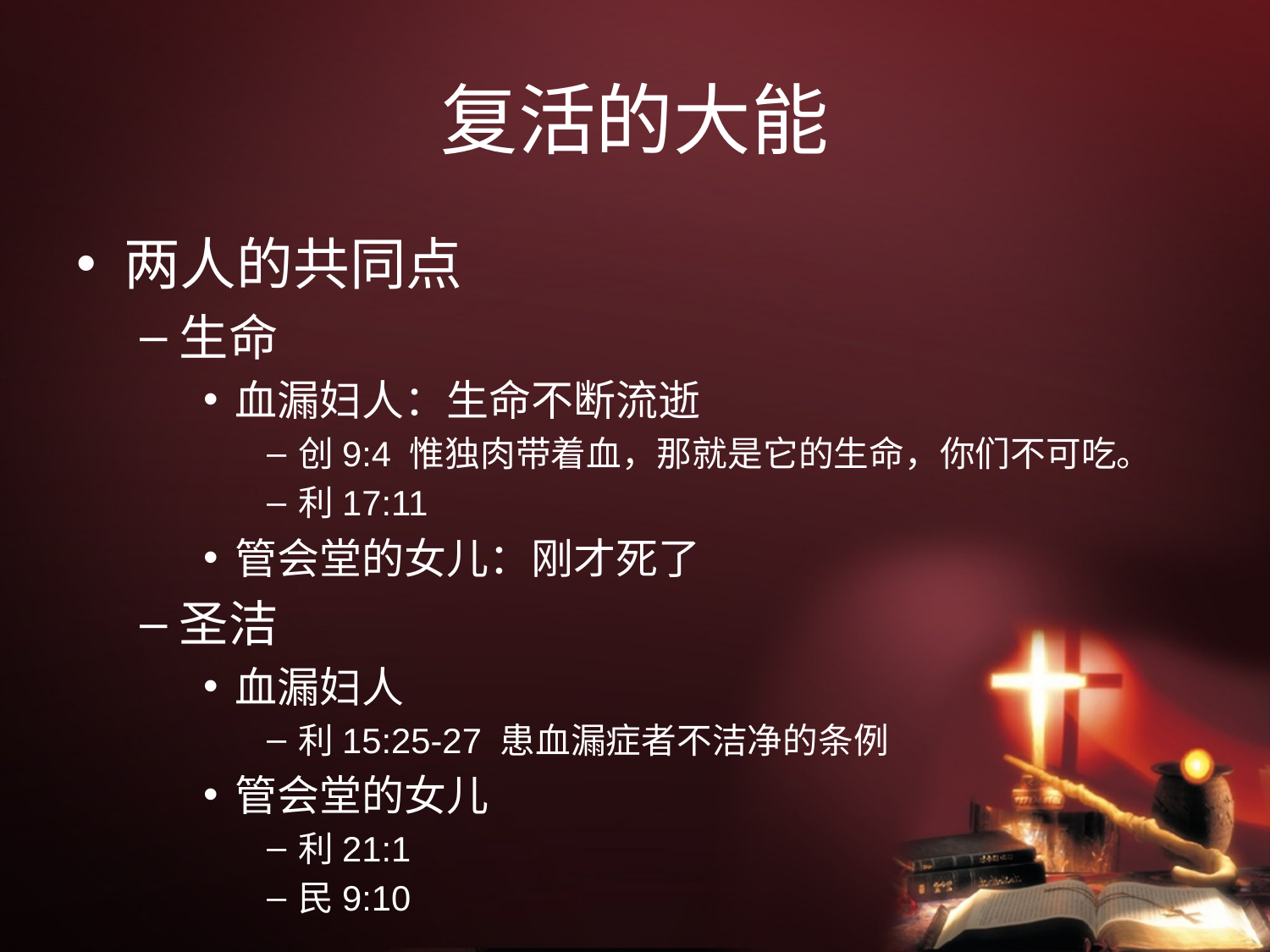

# 复活的大能
两人的共同点
生命
血漏妇人：生命不断流逝
创9:4 惟独肉带着血，那就是它的生命，你们不可吃。
利17:11
管会堂的女儿：刚才死了
圣洁
血漏妇人
利15:25-27 患血漏症者不洁净的条例
管会堂的女儿
利21:1
民9:10